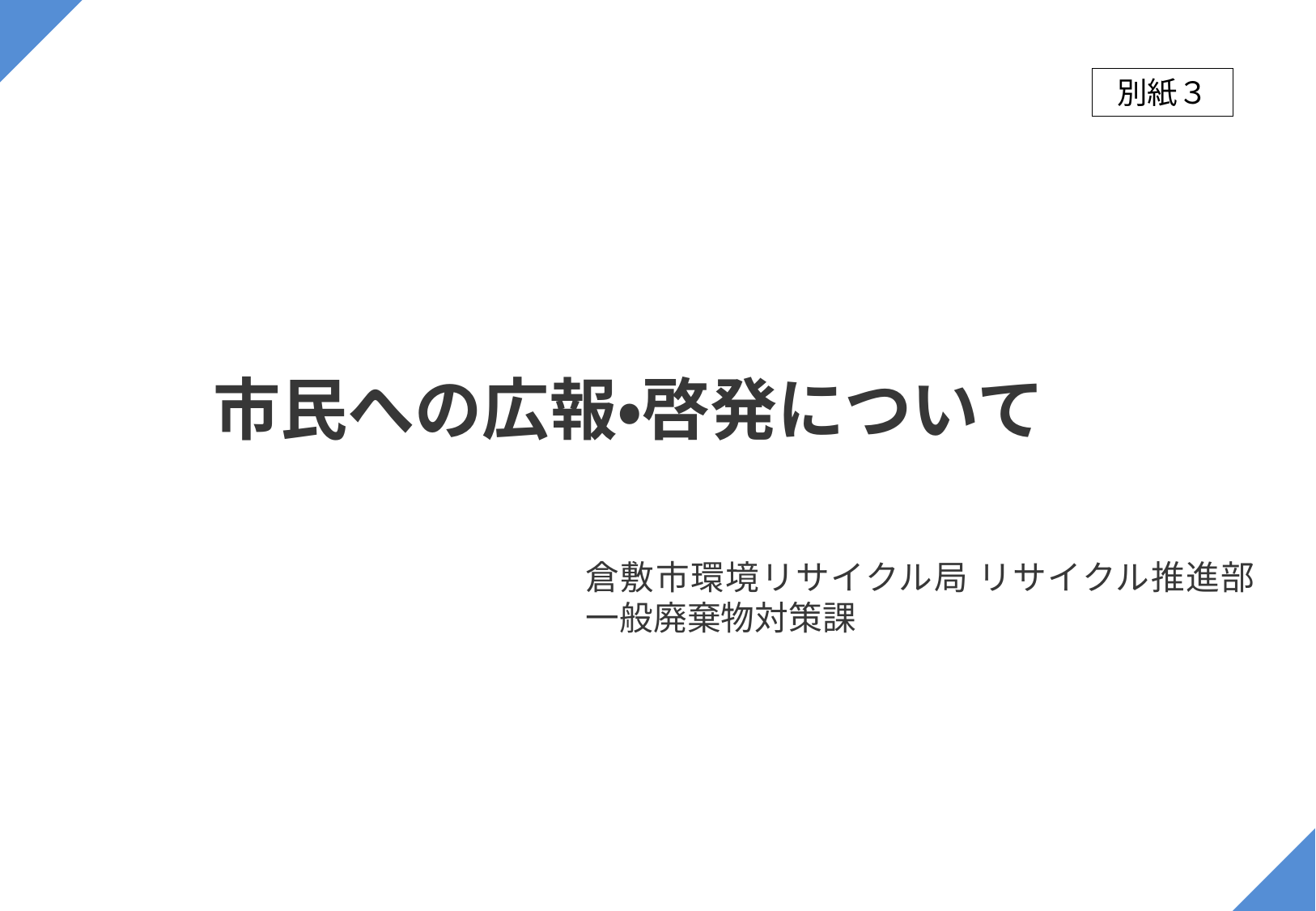

別紙３
# 市民への広報・啓発について
倉敷市環境リサイクル局 リサイクル推進部 一般廃棄物対策課